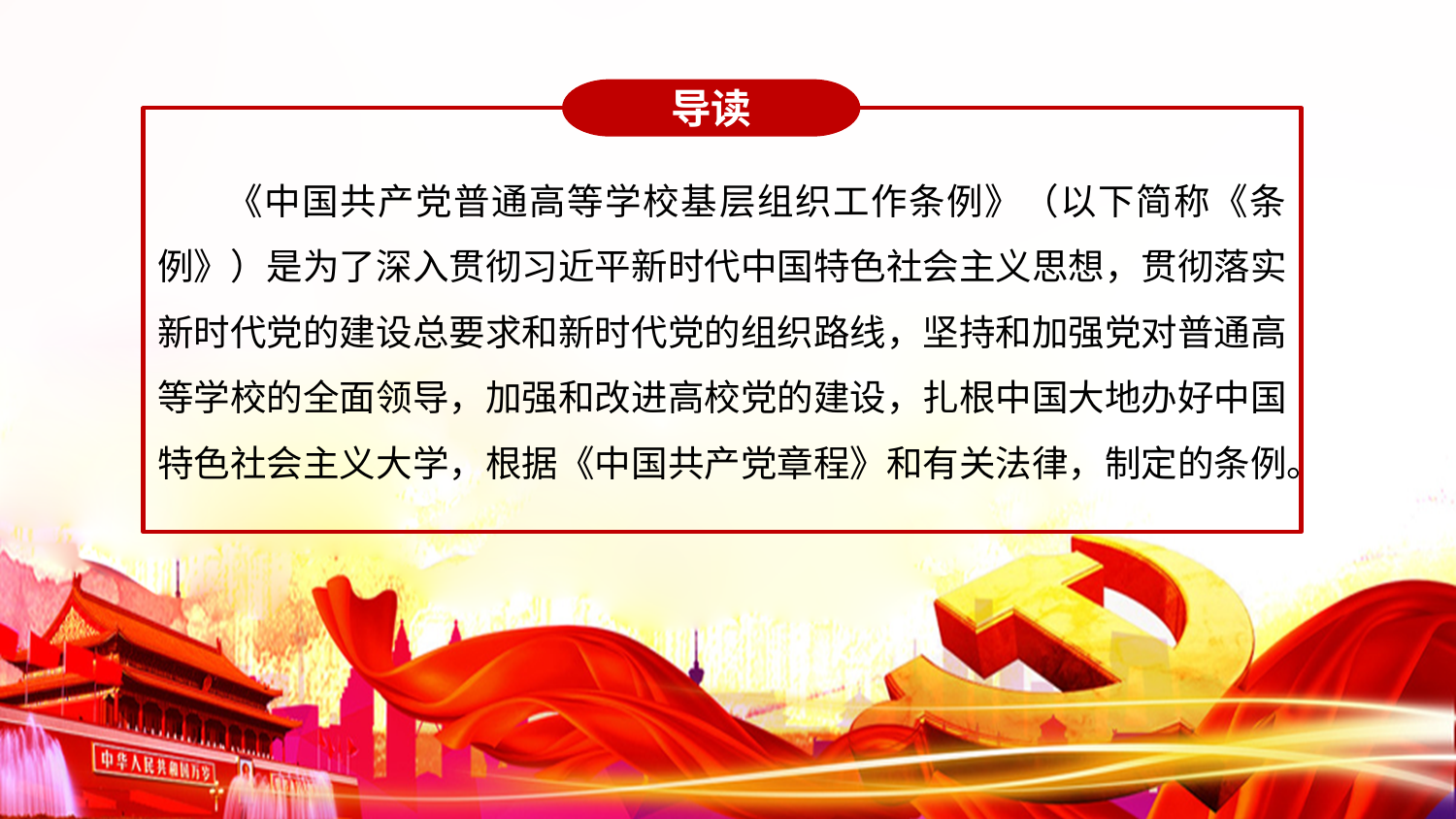

导读
      《中国共产党普通高等学校基层组织工作条例》（以下简称《条例》）是为了深入贯彻习近平新时代中国特色社会主义思想，贯彻落实新时代党的建设总要求和新时代党的组织路线，坚持和加强党对普通高等学校的全面领导，加强和改进高校党的建设，扎根中国大地办好中国特色社会主义大学，根据《中国共产党章程》和有关法律，制定的条例。